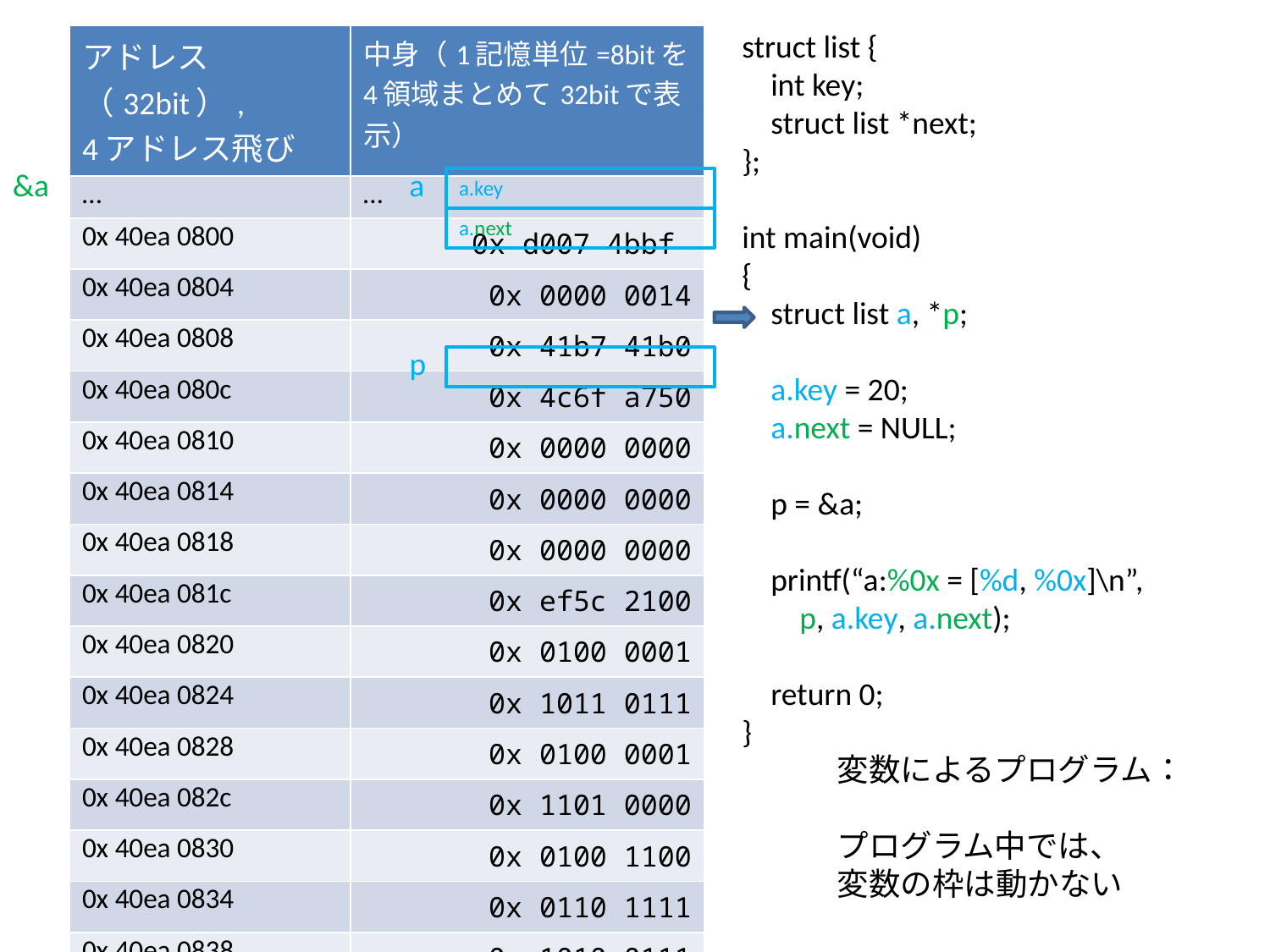

struct list {
    int key;
    struct list *next;
};

int main(void)
{
    struct list a, *p;

    a.key = 20;
    a.next = NULL;

    p = &a;

    printf(“a:%0x = [%d, %0x]\n”,
        p, a.key, a.next);

    return 0;
}
| アドレス（32bit）, 4アドレス飛び | 中身（1記憶単位=8bitを4領域まとめて32bitで表示） |
| --- | --- |
| … | … |
| 0x 40ea 0800 | 0x d007 4bbf |
| 0x 40ea 0804 | 0x 0000 0014 |
| 0x 40ea 0808 | 0x 41b7 41b0 |
| 0x 40ea 080c | 0x 4c6f a750 |
| 0x 40ea 0810 | 0x 0000 0000 |
| 0x 40ea 0814 | 0x 0000 0000 |
| 0x 40ea 0818 | 0x 0000 0000 |
| 0x 40ea 081c | 0x ef5c 2100 |
| 0x 40ea 0820 | 0x 0100 0001 |
| 0x 40ea 0824 | 0x 1011 0111 |
| 0x 40ea 0828 | 0x 0100 0001 |
| 0x 40ea 082c | 0x 1101 0000 |
| 0x 40ea 0830 | 0x 0100 1100 |
| 0x 40ea 0834 | 0x 0110 1111 |
| 0x 40ea 0838 | 0x 1010 0111 |
| 0x 40ea 083c | 0x 0101 0000 |
| … | … |
&a
a

a.key

a.next

p

変数によるプログラム：

プログラム中では、
変数の枠は動かない